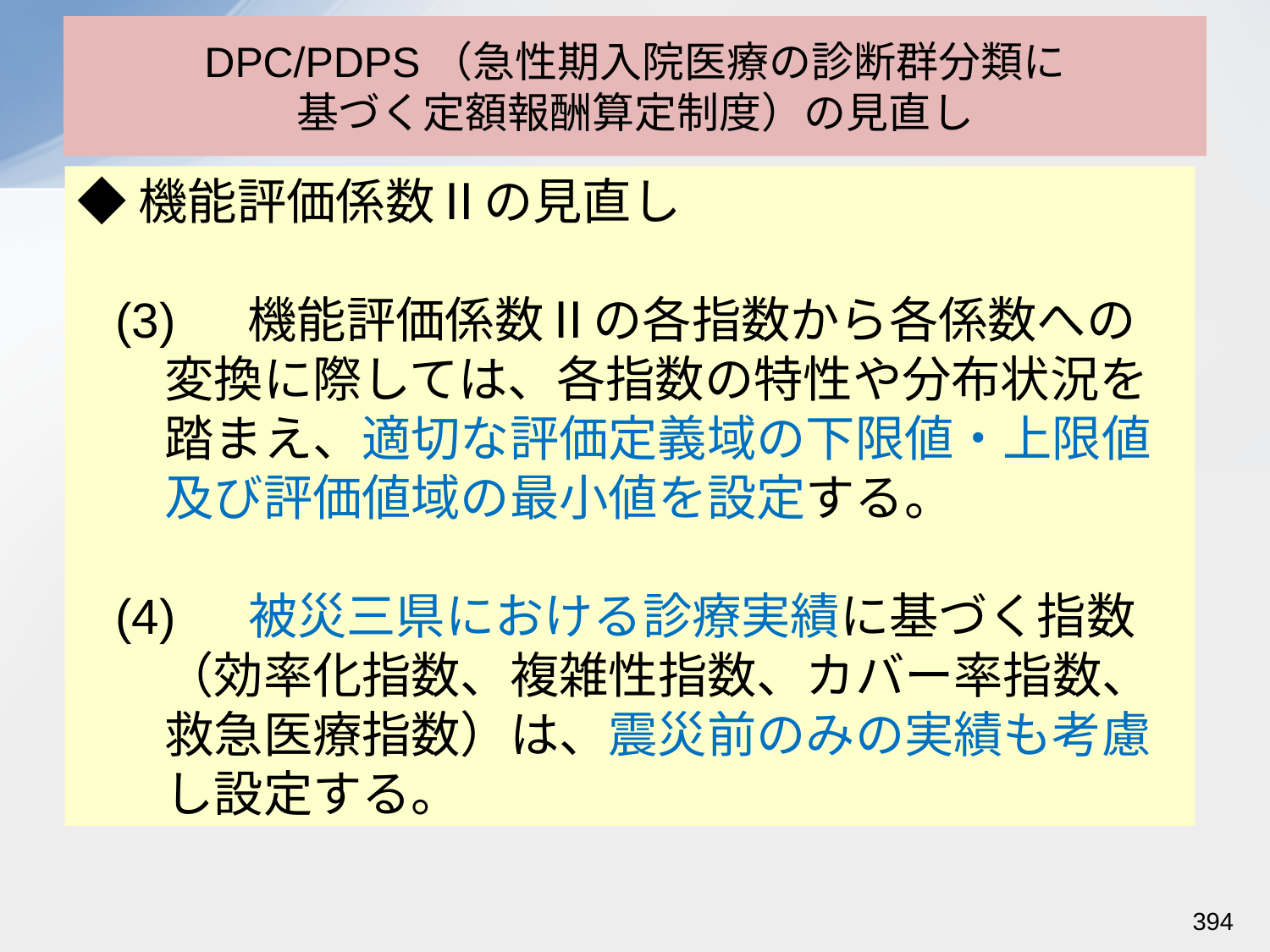

# DPC/PDPS（急性期入院医療の診断群分類に 基づく定額報酬算定制度）の見直し
◆機能評価係数Ⅱの見直し

(3)　 機能評価係数Ⅱの各指数から各係数への変換に際しては、各指数の特性や分布状況を踏まえ、適切な評価定義域の下限値・上限値及び評価値域の最小値を設定する。

(4)　 被災三県における診療実績に基づく指数（効率化指数、複雑性指数、カバー率指数、救急医療指数）は、震災前のみの実績も考慮し設定する。
394